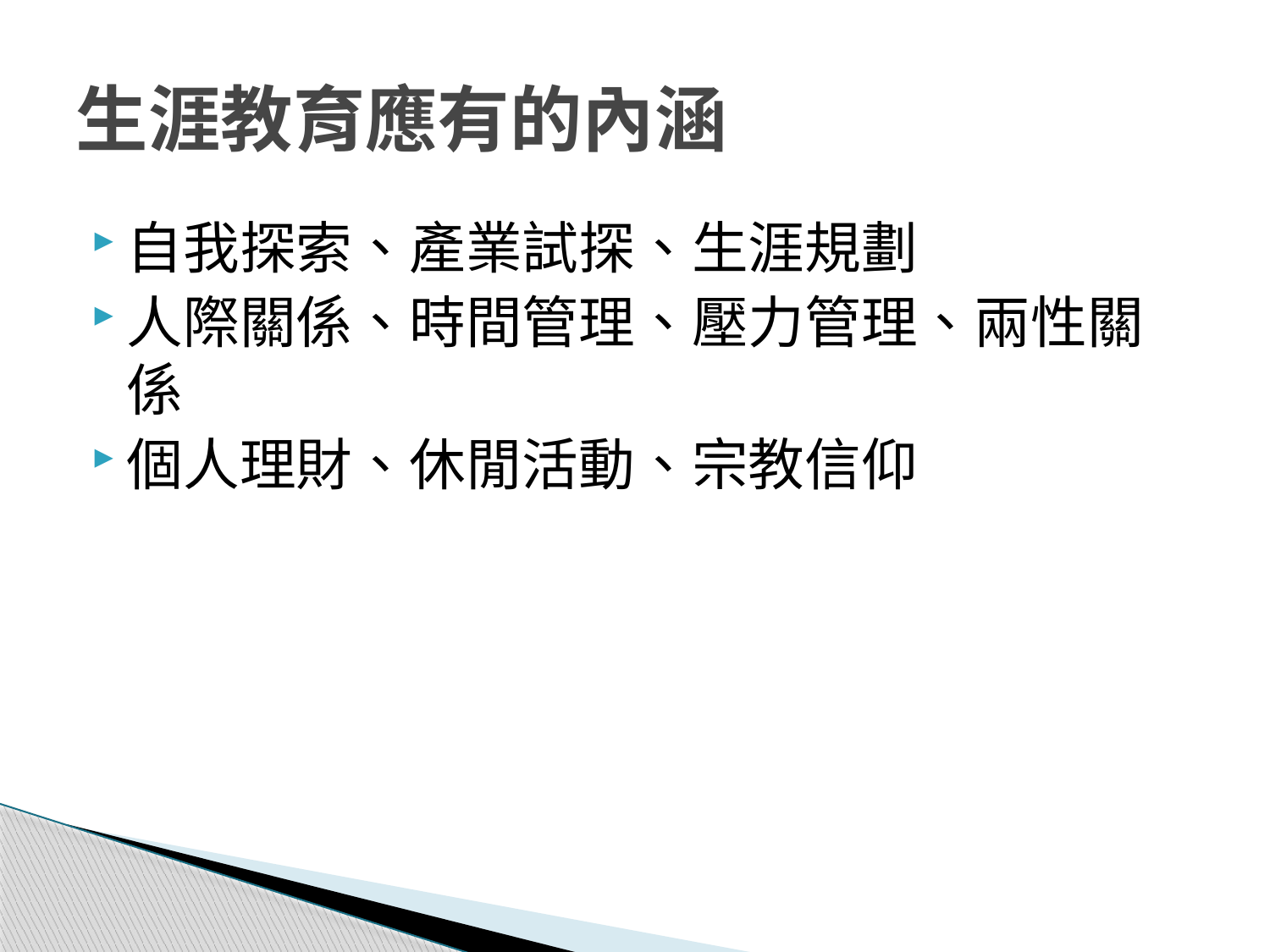

# 生涯教育應有的內涵
自我探索、產業試探、生涯規劃
人際關係、時間管理、壓力管理、兩性關係
個人理財、休閒活動、宗教信仰